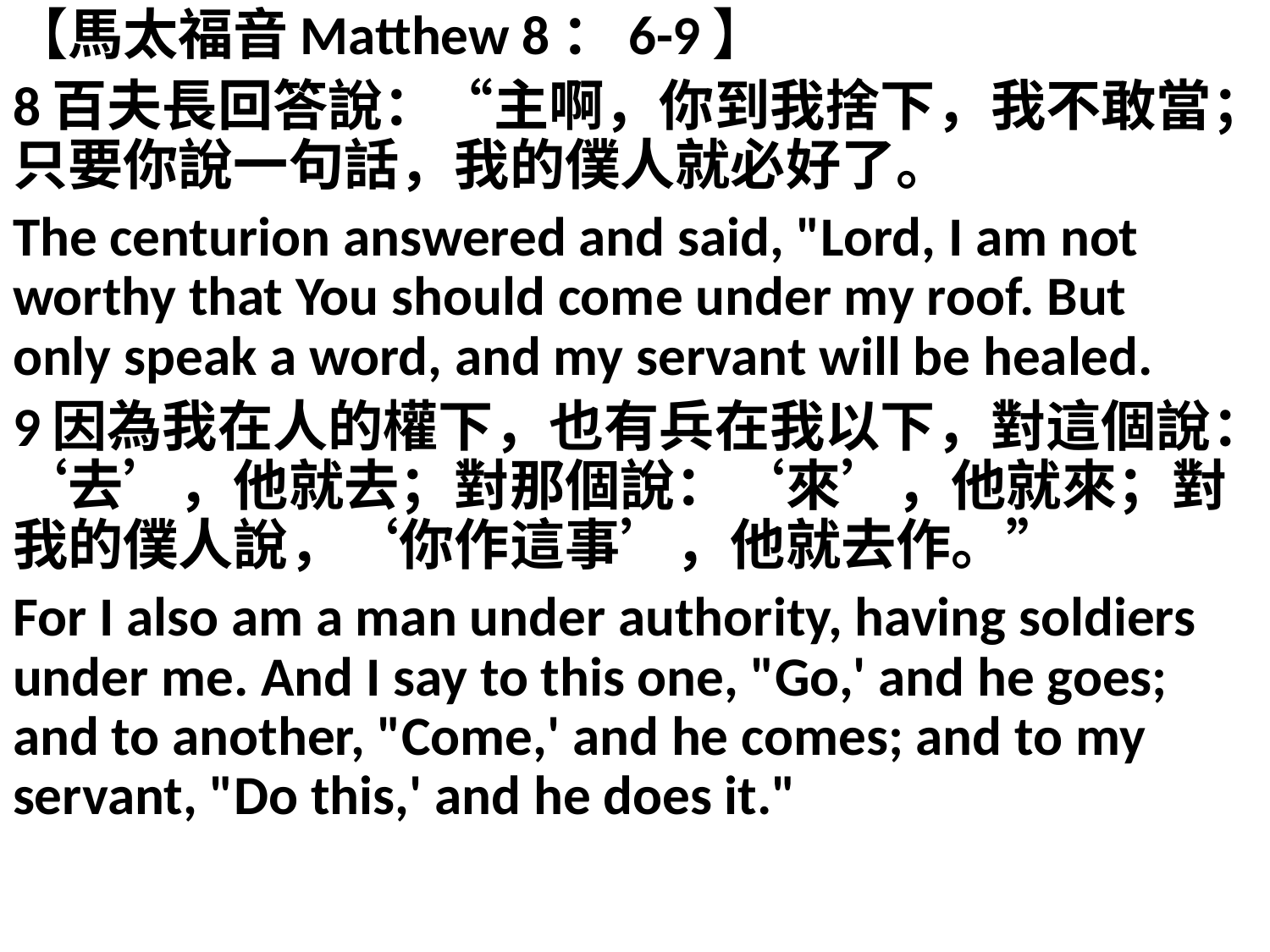

【馬太福音Matthew 8：6-9】
8百夫長回答說：“主啊，你到我捨下，我不敢當；只要你說一句話，我的僕人就必好了。
The centurion answered and said, "Lord, I am not worthy that You should come under my roof. But only speak a word, and my servant will be healed.
9因為我在人的權下，也有兵在我以下，對這個說：‘去’，他就去；對那個說：‘來’，他就來；對我的僕人說，‘你作這事’，他就去作。”
For I also am a man under authority, having soldiers under me. And I say to this one, "Go,' and he goes; and to another, "Come,' and he comes; and to my servant, "Do this,' and he does it."